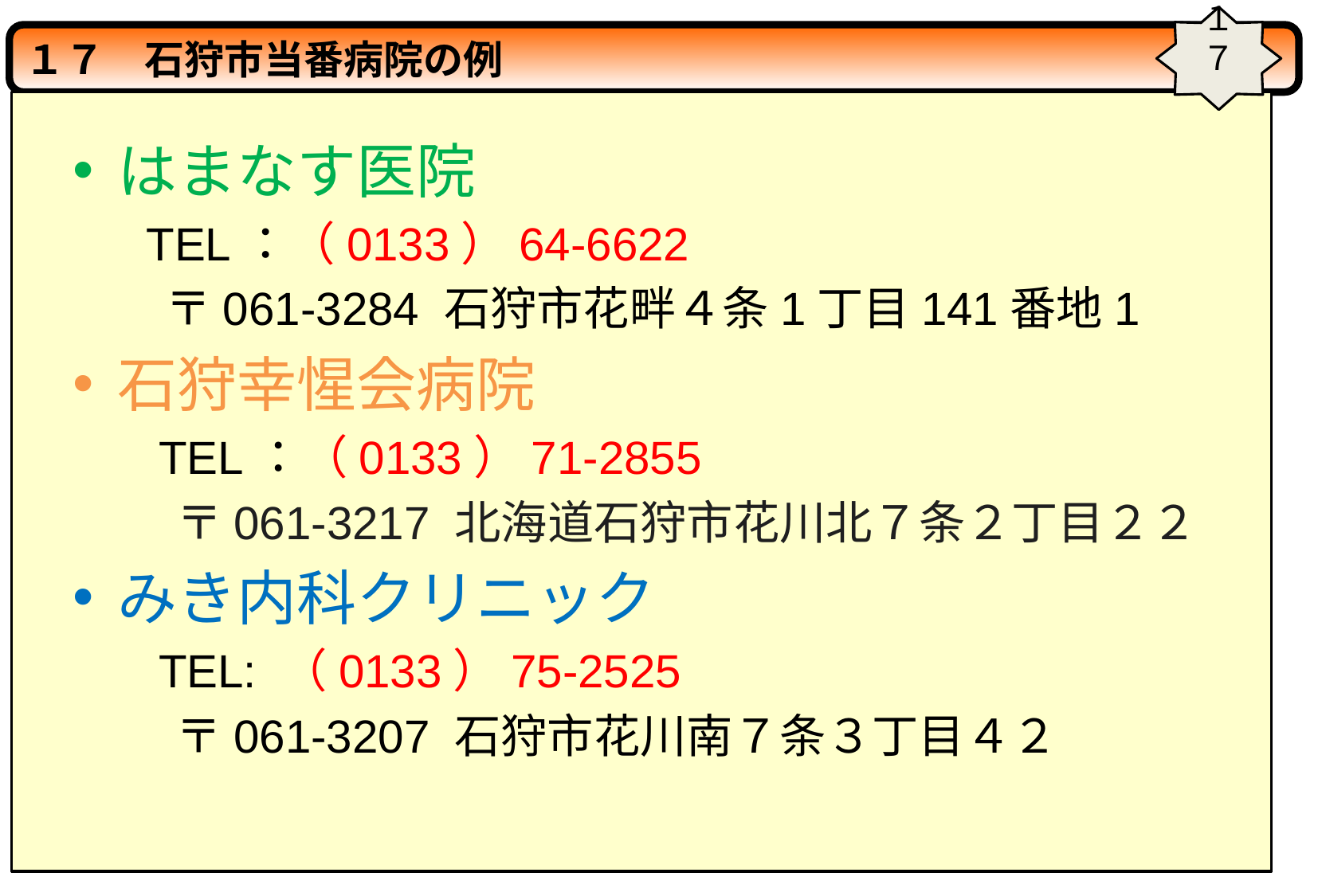

１７
１７　石狩市当番病院の例

はまなす医院
　　TEL：（0133）64-6622
　　〒061-3284 石狩市花畔４条1丁目141番地1
石狩幸惺会病院
　　TEL：（0133）71-2855
　　 〒061-3217 北海道石狩市花川北７条２丁目２２
みき内科クリニック
　　TEL: （0133）75-2525
　　 〒061-3207 石狩市花川南７条３丁目４２